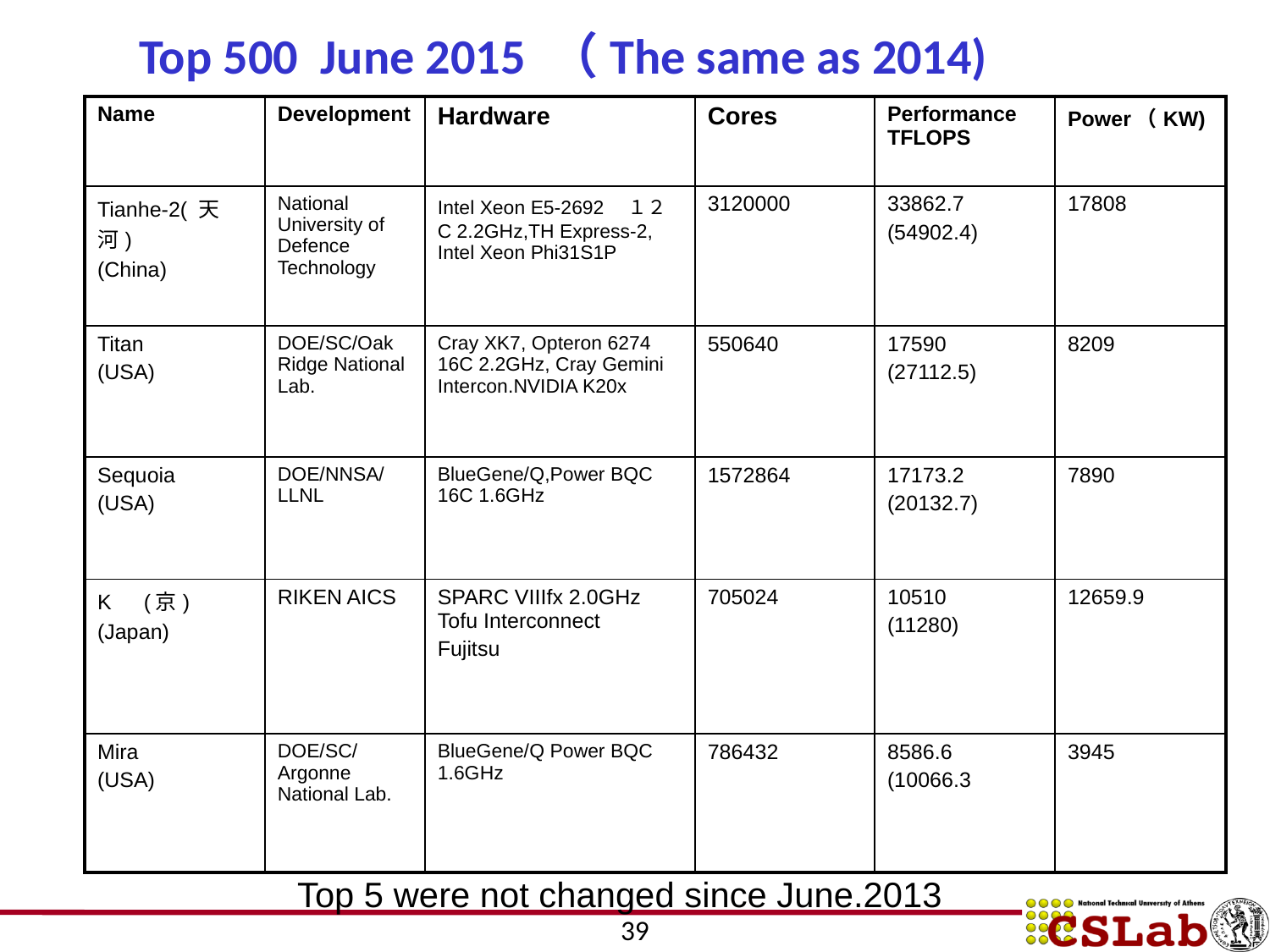

Top 500  June 2015 （The same as 2014)

| Name | Development | Hardware | Cores | Performance TFLOPS | Power（KW) |
| --- | --- | --- | --- | --- | --- |
| Tianhe-2( 天河) (China) | National University of Defence Technology | Intel Xeon E5-2692　１２C 2.2GHz,TH Express-2, Intel Xeon Phi31S1P | 3120000 | 33862.7 (54902.4) | 17808 |
| Titan (USA) | DOE/SC/Oak Ridge National Lab. | Cray XK7, Opteron 6274 16C 2.2GHz, Cray Gemini Intercon.NVIDIA K20x | 550640 | 17590 (27112.5) | 8209 |
| Sequoia (USA) | DOE/NNSA/LLNL | BlueGene/Q,Power BQC 16C 1.6GHz | 1572864 | 17173.2 (20132.7) | 7890 |
| K　(京) (Japan) | RIKEN AICS | SPARC VIIIfx 2.0GHz Tofu Interconnect Fujitsu | 705024 | 10510 (11280) | 12659.9 |
| Mira (USA) | DOE/SC/Argonne National Lab. | BlueGene/Q Power BQC 1.6GHz | 786432 | 8586.6 (10066.3 | 3945 |
Top 5 were not changed since June.2013
39